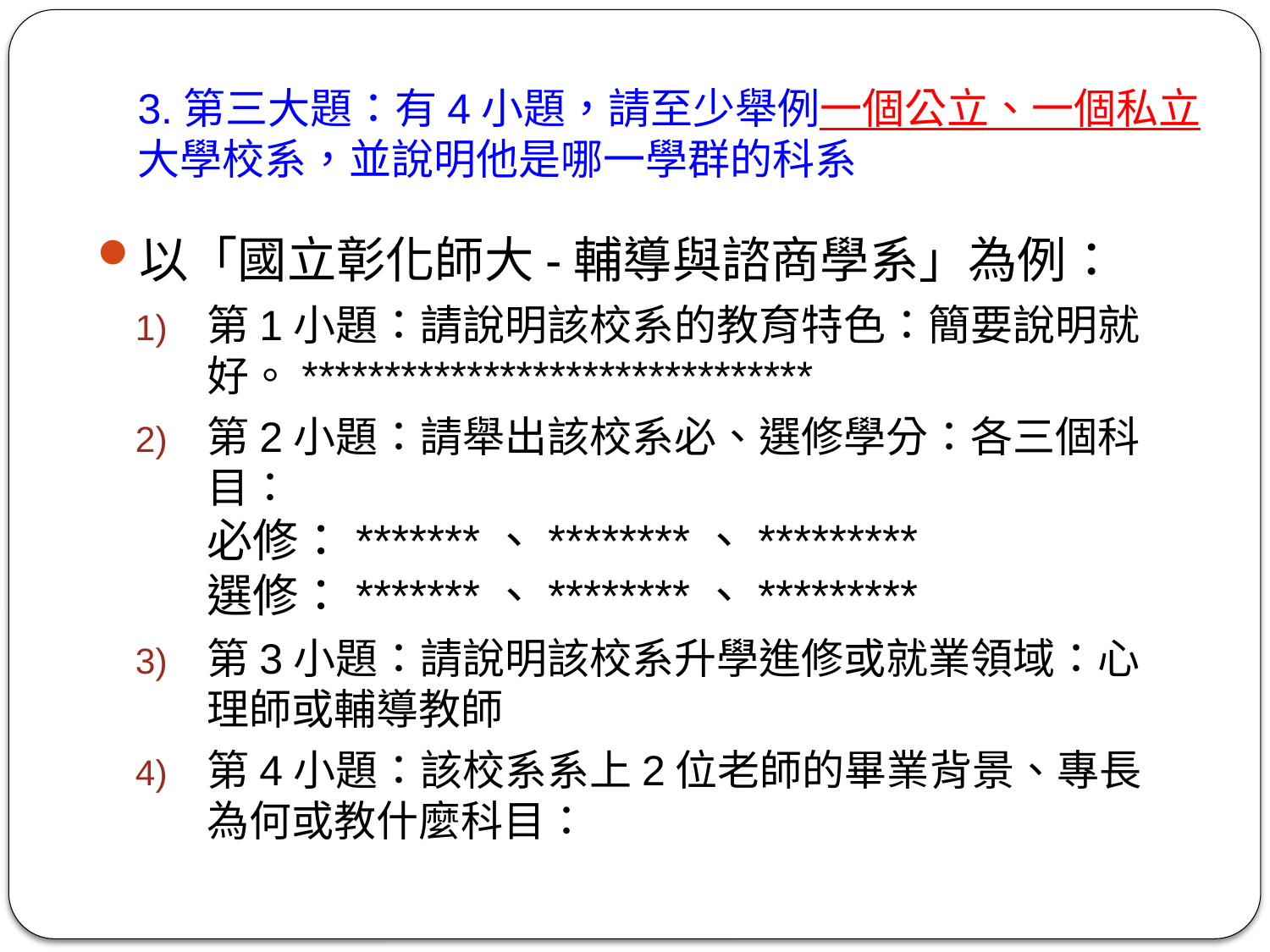

# 3.第三大題：有4小題，請至少舉例一個公立、一個私立 大學校系，並說明他是哪一學群的科系
以「國立彰化師大-輔導與諮商學系」為例：
第1小題：請說明該校系的教育特色：簡要說明就好。*******************************
第2小題：請舉出該校系必、選修學分：各三個科目：
必修：*******、********、*********
選修：*******、********、*********
第3小題：請說明該校系升學進修或就業領域：心理師或輔導教師
第4小題：該校系系上2位老師的畢業背景、專長為何或教什麼科目：